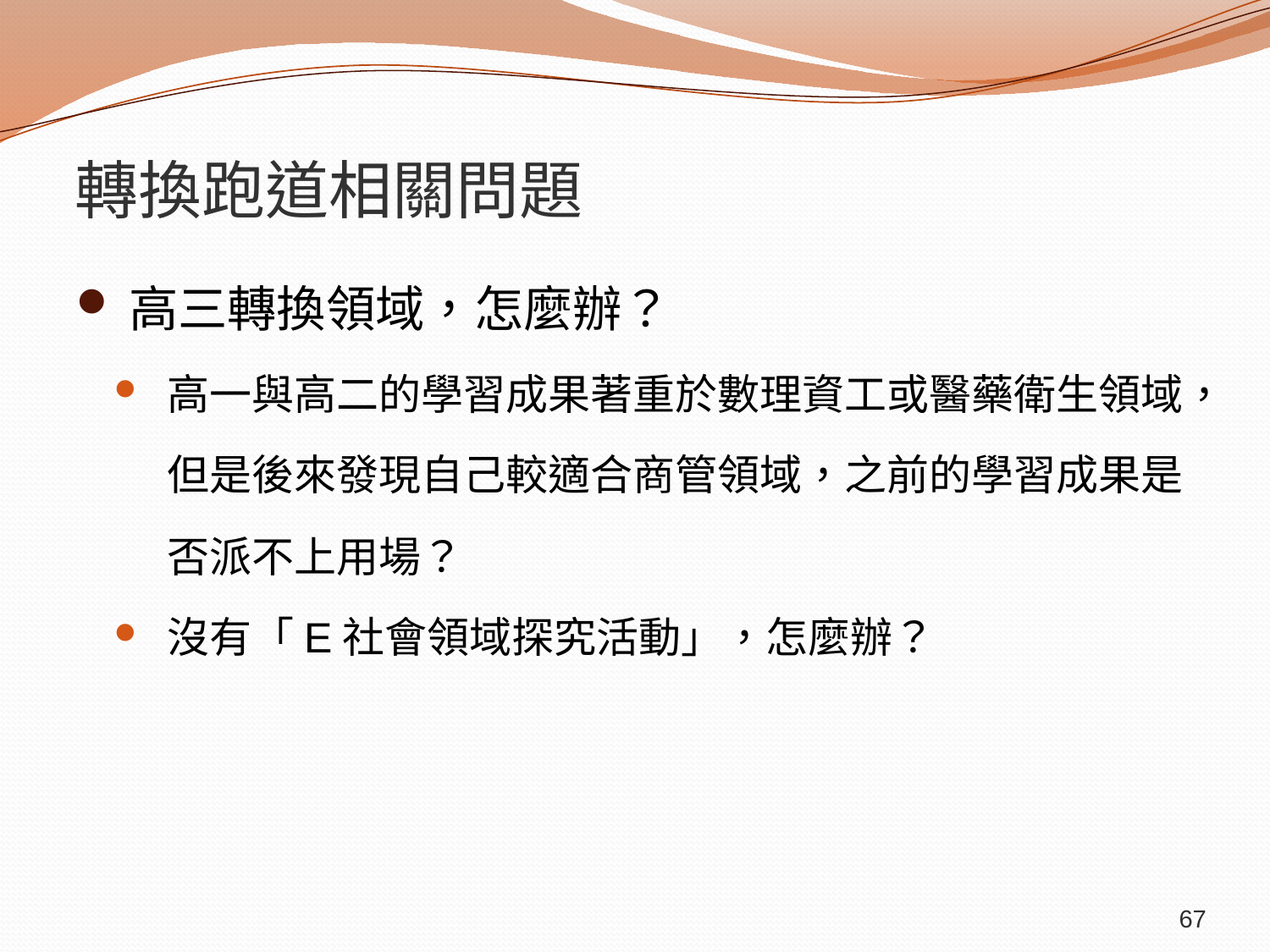

# 轉換跑道相關問題
高三轉換領域，怎麼辦？
高一與高二的學習成果著重於數理資工或醫藥衛生領域，但是後來發現自己較適合商管領域，之前的學習成果是否派不上用場？
沒有「E社會領域探究活動」，怎麼辦？

67